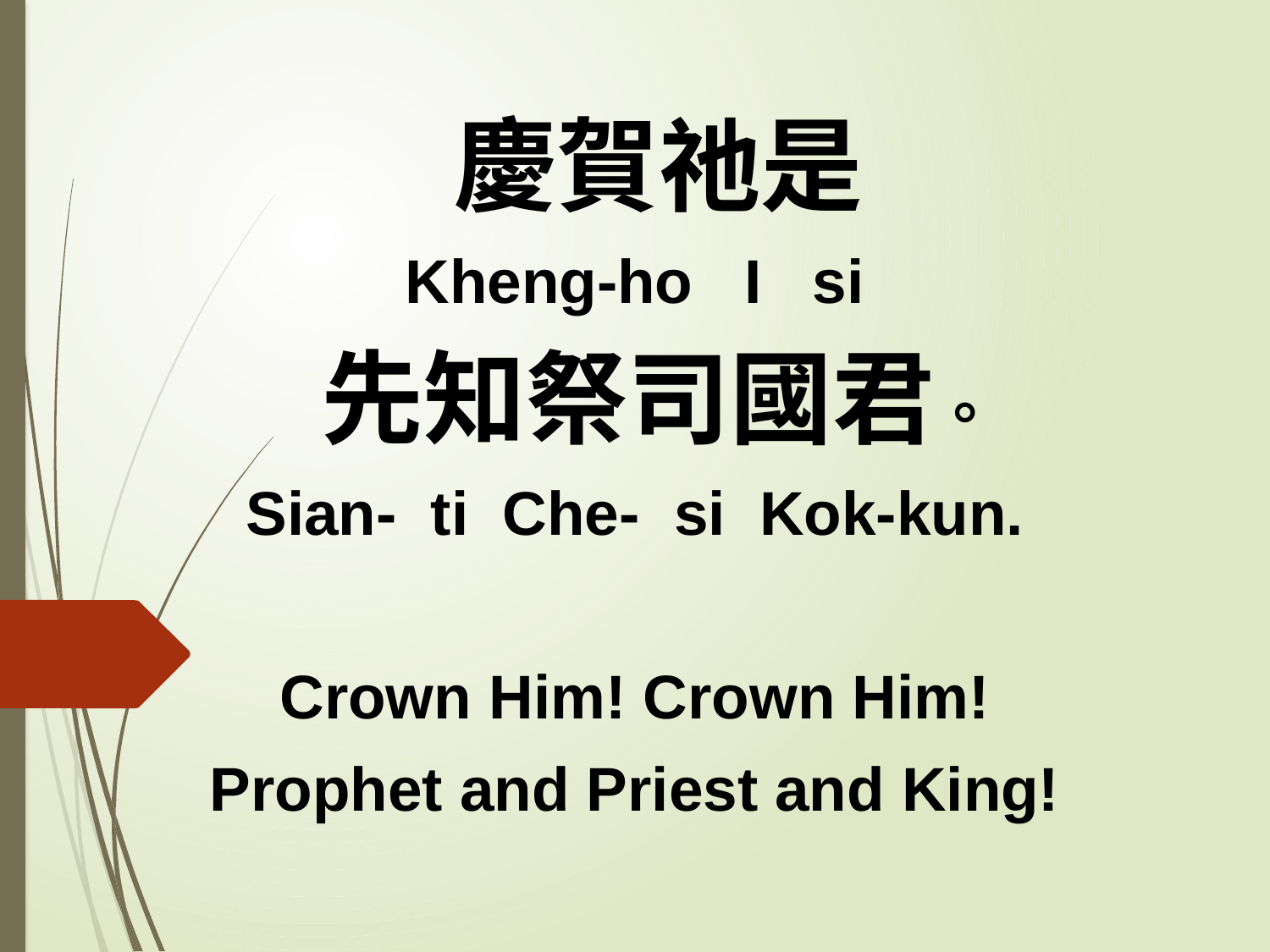

慶賀祂是
Kheng-ho   I   si
 先知祭司國君。
Sian-  ti  Che-  si  Kok-kun.

Crown Him! Crown Him!
Prophet and Priest and King!